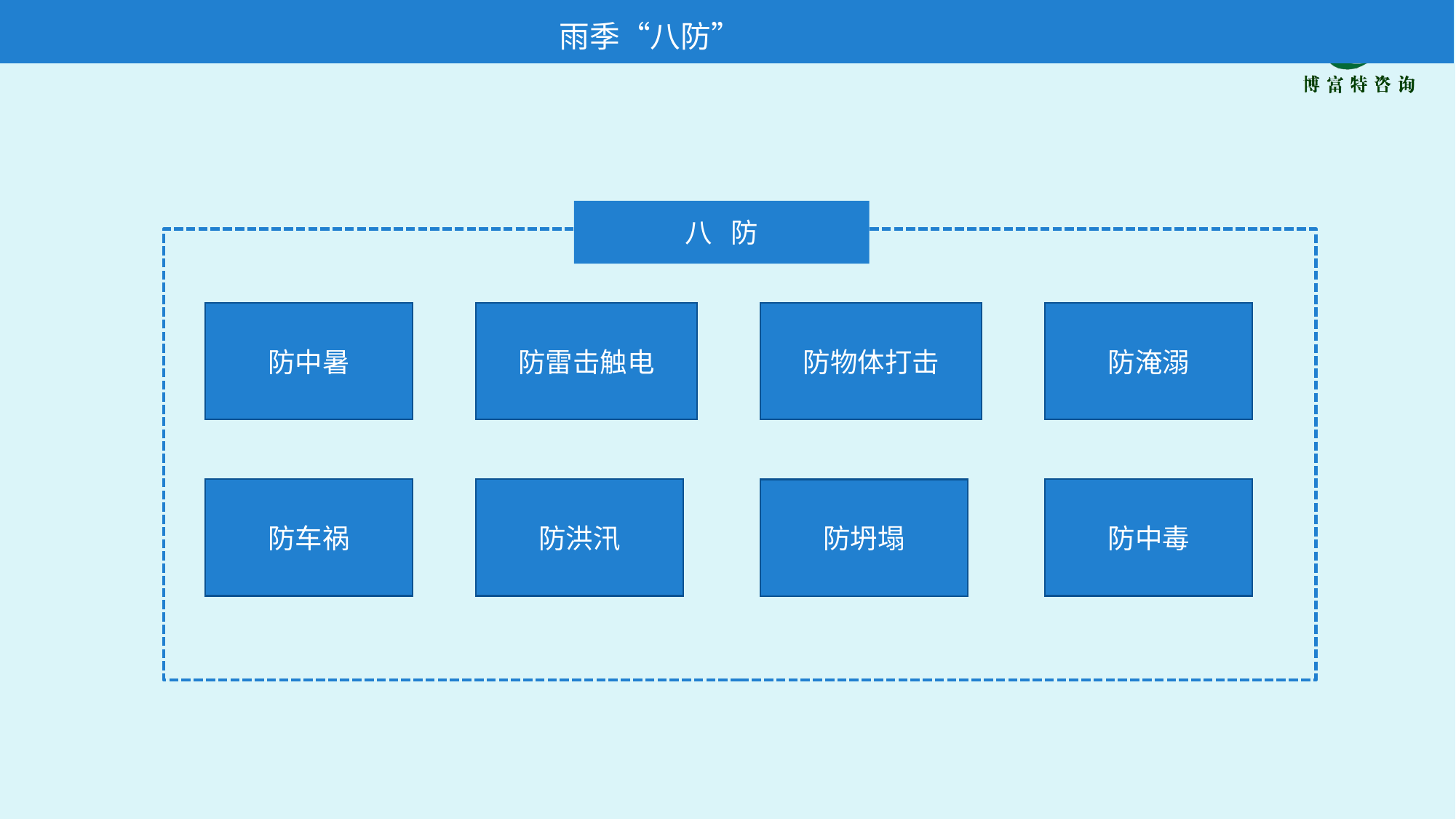

雨季“八防”
八   防

防中暑
防雷击触电
防物体打击
防淹溺
防车祸
防洪汛
防中毒
防坍塌